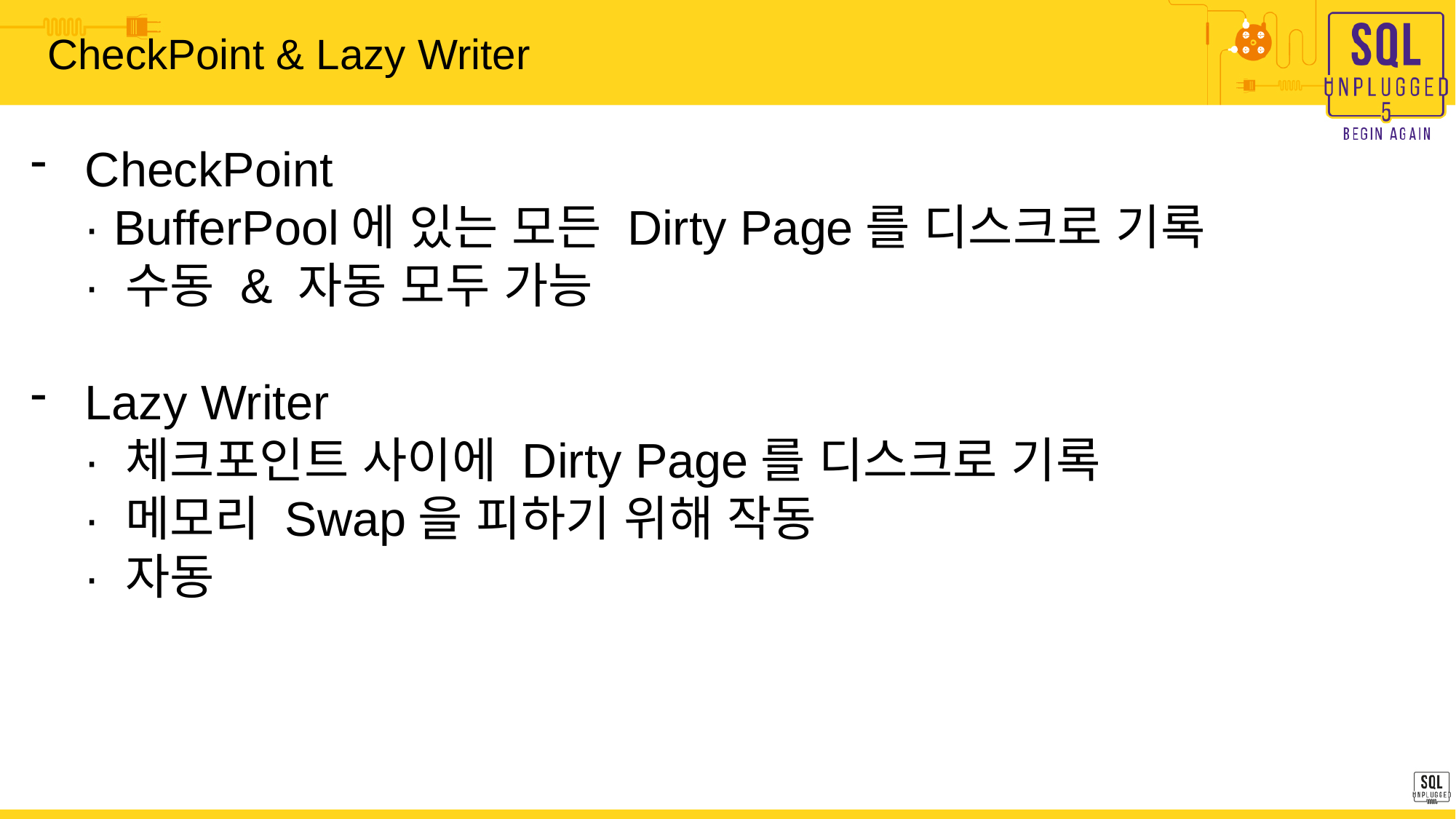

# CheckPoint & Lazy Writer
CheckPoint
    · BufferPool에 있는 모든 Dirty Page를 디스크로 기록
    · 수동 & 자동 모두 가능

Lazy Writer
    · 체크포인트 사이에 Dirty Page를 디스크로 기록
    · 메모리 Swap을 피하기 위해 작동
    · 자동